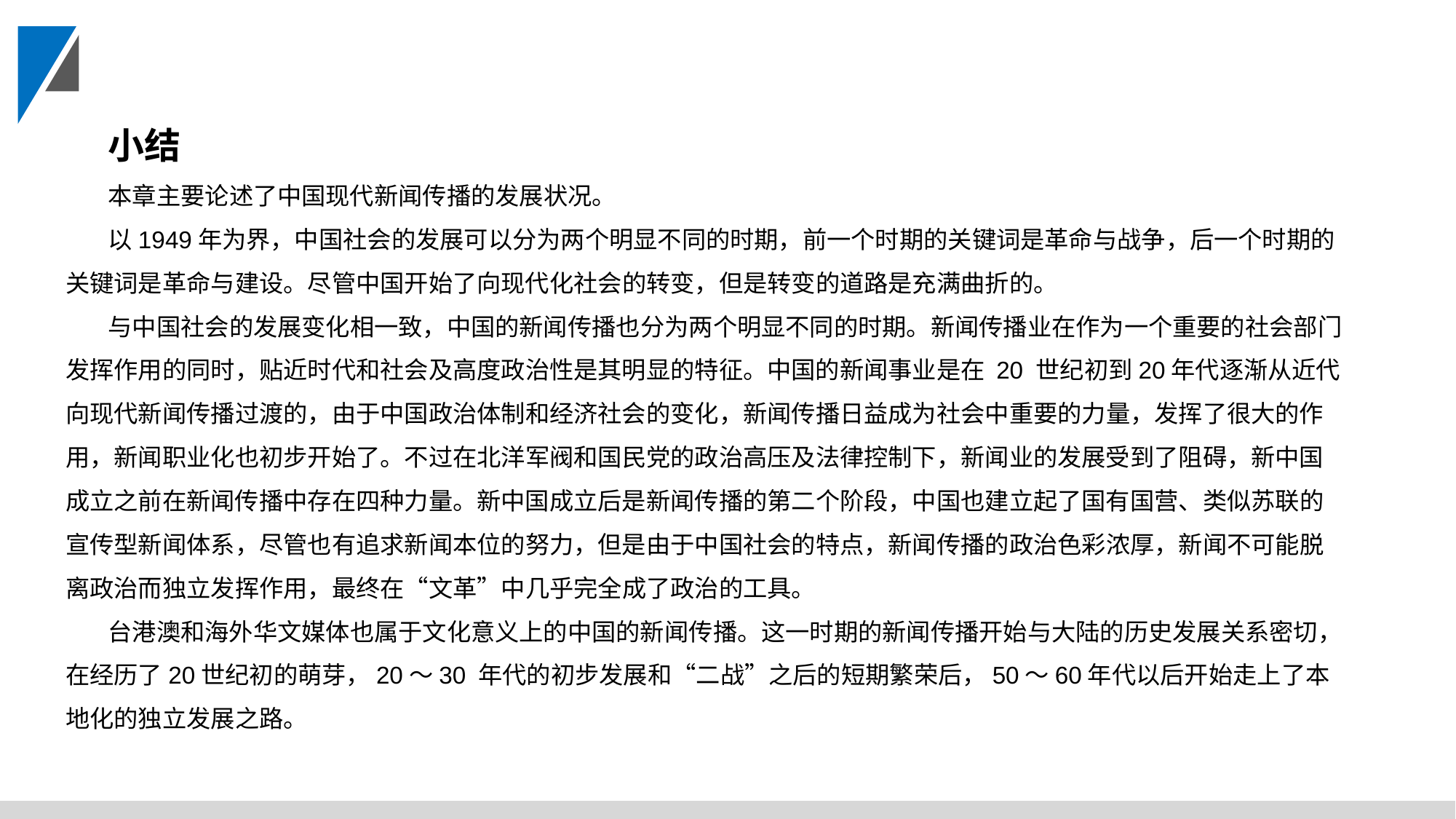

小结
本章主要论述了中国现代新闻传播的发展状况。
以1949年为界，中国社会的发展可以分为两个明显不同的时期，前一个时期的关键词是革命与战争，后一个时期的关键词是革命与建设。尽管中国开始了向现代化社会的转变，但是转变的道路是充满曲折的。
与中国社会的发展变化相一致，中国的新闻传播也分为两个明显不同的时期。新闻传播业在作为一个重要的社会部门发挥作用的同时，贴近时代和社会及高度政治性是其明显的特征。中国的新闻事业是在 20 世纪初到20年代逐渐从近代向现代新闻传播过渡的，由于中国政治体制和经济社会的变化，新闻传播日益成为社会中重要的力量，发挥了很大的作用，新闻职业化也初步开始了。不过在北洋军阀和国民党的政治高压及法律控制下，新闻业的发展受到了阻碍，新中国成立之前在新闻传播中存在四种力量。新中国成立后是新闻传播的第二个阶段，中国也建立起了国有国营、类似苏联的宣传型新闻体系，尽管也有追求新闻本位的努力，但是由于中国社会的特点，新闻传播的政治色彩浓厚，新闻不可能脱离政治而独立发挥作用，最终在“文革”中几乎完全成了政治的工具。
台港澳和海外华文媒体也属于文化意义上的中国的新闻传播。这一时期的新闻传播开始与大陆的历史发展关系密切，在经历了20世纪初的萌芽，20～30 年代的初步发展和“二战”之后的短期繁荣后，50～60年代以后开始走上了本地化的独立发展之路。